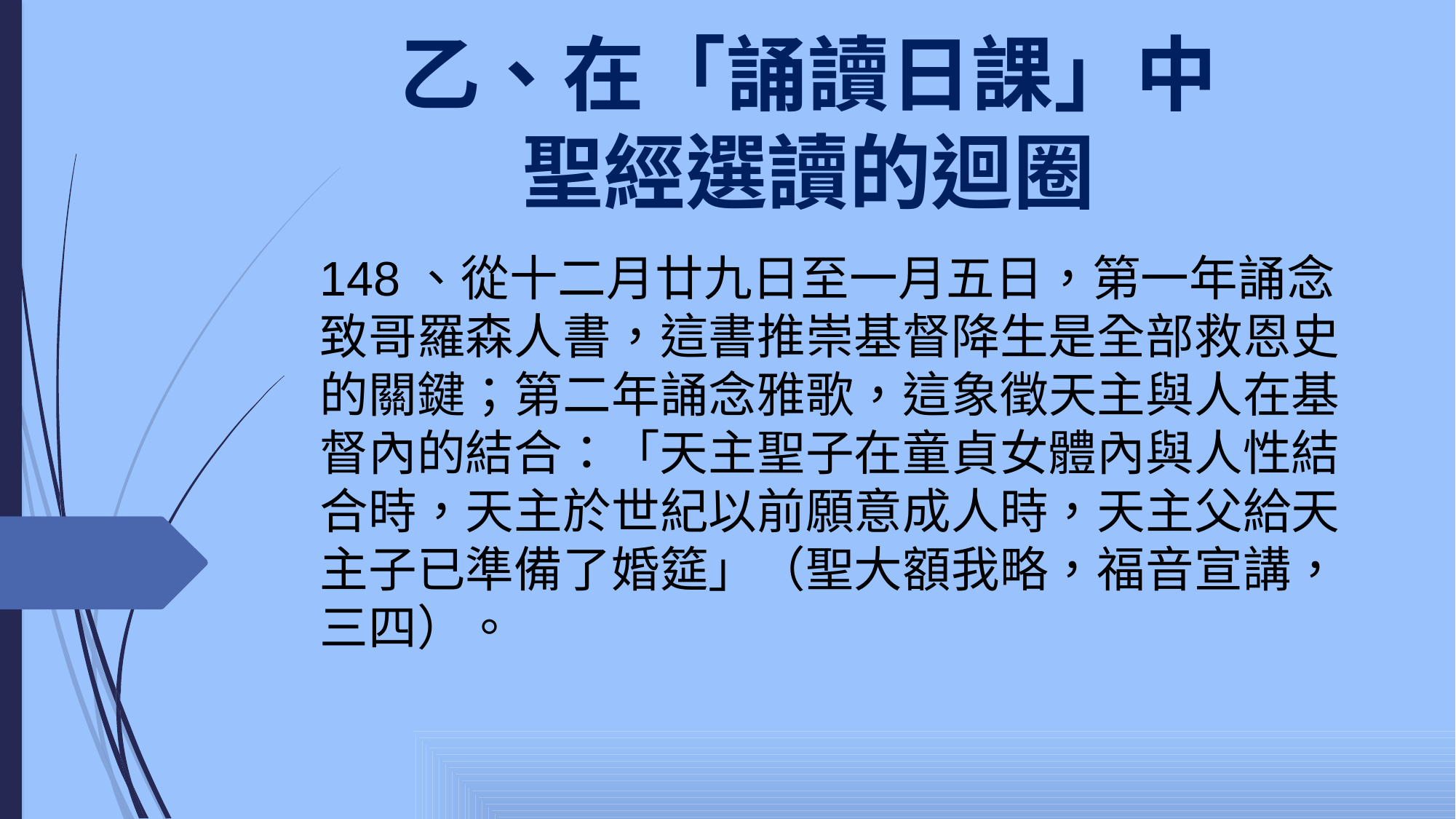

# 乙、在「誦讀日課」中 聖經選讀的迴圈
148、從十二月廿九日至一月五日，第一年誦念致哥羅森人書，這書推崇基督降生是全部救恩史的關鍵；第二年誦念雅歌，這象徵天主與人在基督內的結合：「天主聖子在童貞女體內與人性結合時，天主於世紀以前願意成人時，天主父給天主子已準備了婚筵」（聖大額我略，福音宣講，三四）。